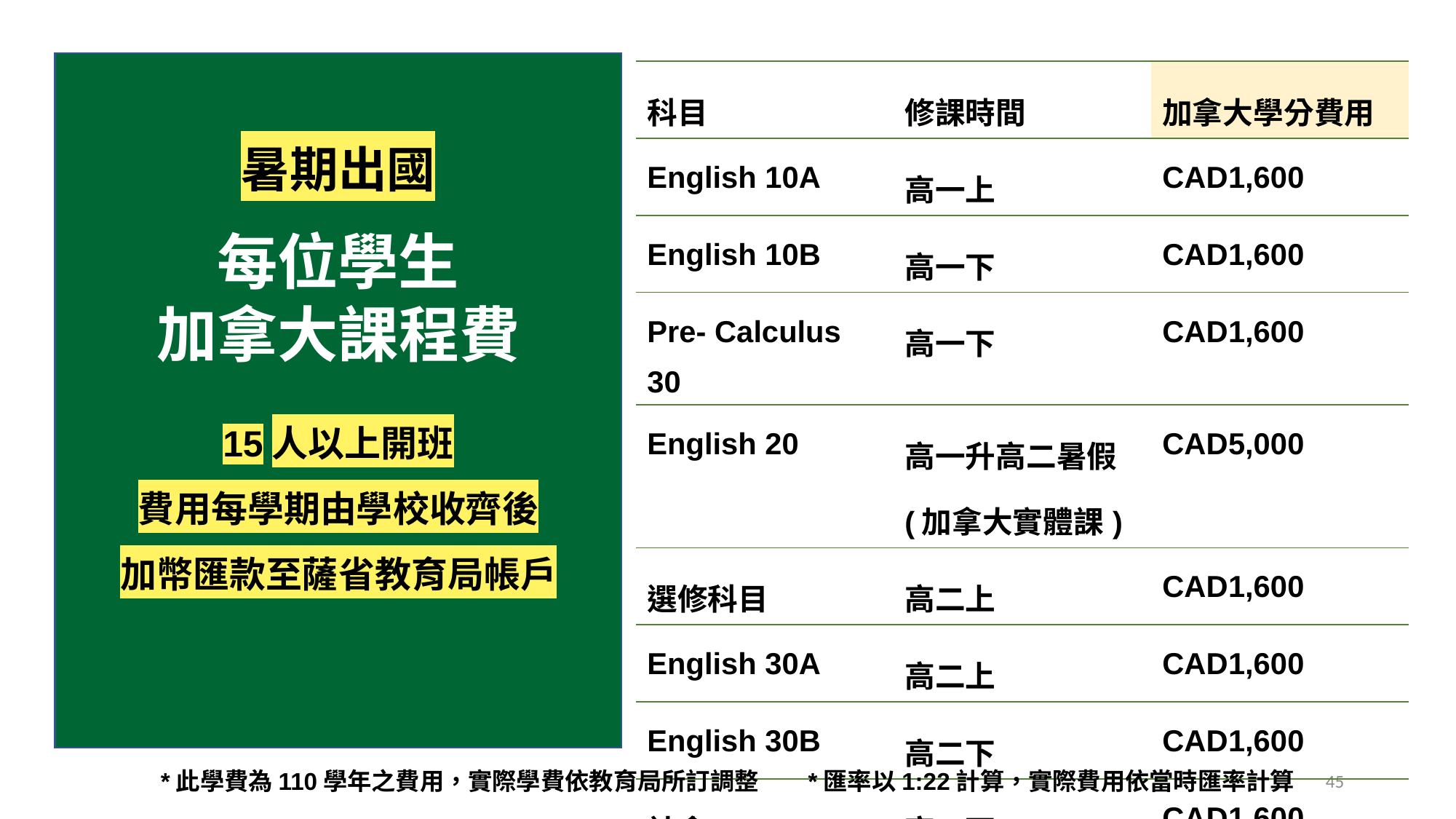

| 科目 | 修課時間 | 加拿大學分費用 |
| --- | --- | --- |
| English 10A | 高一上 | CAD1,600 |
| English 10B | 高一下 | CAD1,600 |
| Pre- Calculus 30 | 高一下 | CAD1,600 |
| English 20 | 高一升高二暑假 (加拿大實體課) | CAD5,000 |
| 選修科目 | 高二上 | CAD1,600 |
| English 30A | 高二上 | CAD1,600 |
| English 30B | 高二下 | CAD1,600 |
| 社會 30 | 高二下 | CAD1,600 |
| 總計CAD16,200 |  | 台幣約35.64萬 |
暑期出國
每位學生
加拿大課程費
15人以上開班
費用每學期由學校收齊後
加幣匯款至薩省教育局帳戶
45
*此學費為110學年之費用，實際學費依教育局所訂調整        *匯率以1:22計算，實際費用依當時匯率計算